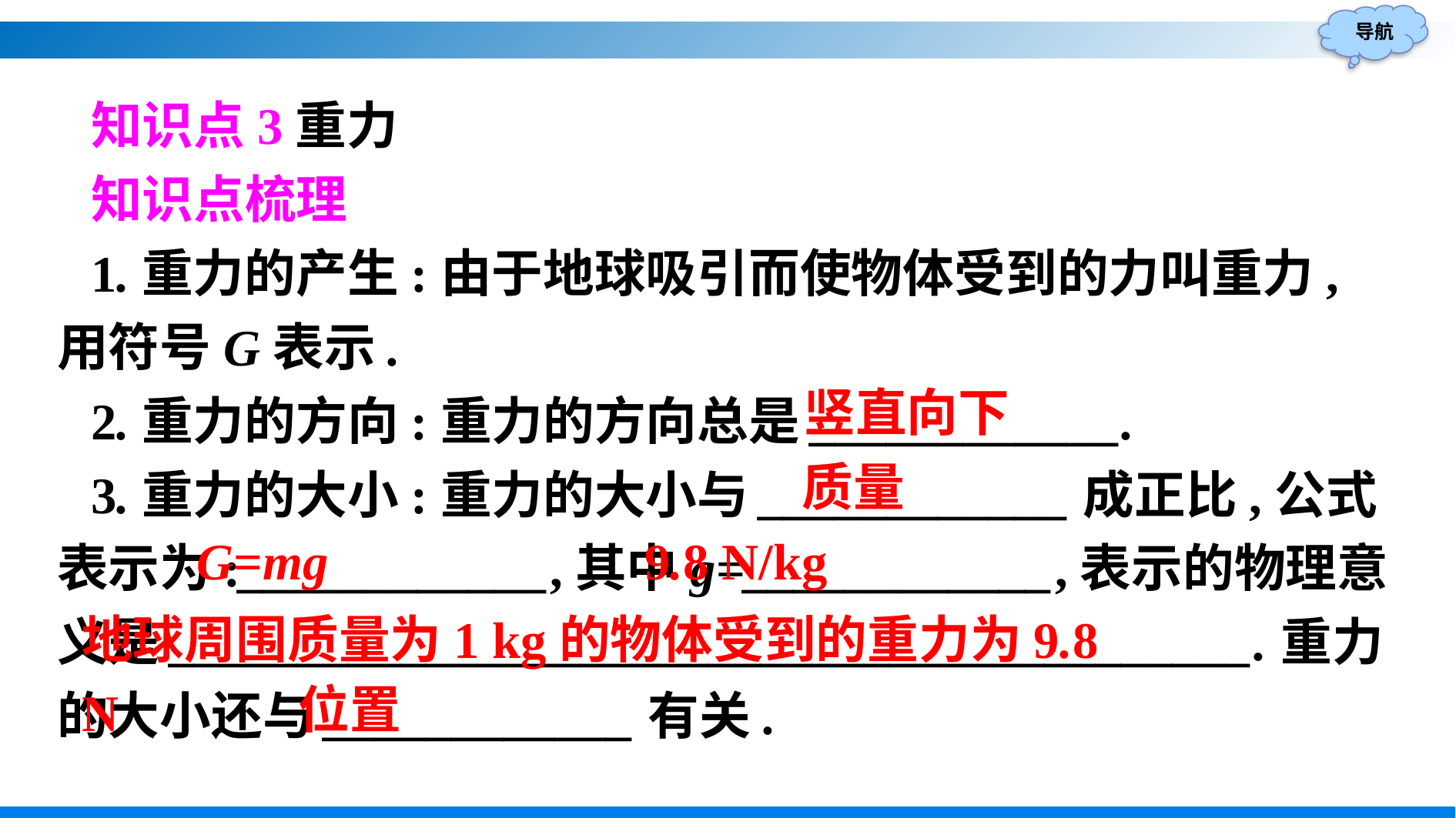

知识点3重力
知识点梳理
1.重力的产生:由于地球吸引而使物体受到的力叫重力,用符号G表示.
2.重力的方向:重力的方向总是____________.
3.重力的大小:重力的大小与____________成正比,公式表示为:____________,其中g=____________,表示的物理意义是__________________________________________.重力的大小还与____________有关.
竖直向下
质量
9.8 N/kg
G=mg
地球周围质量为1 kg的物体受到的重力为9.8 N
位置